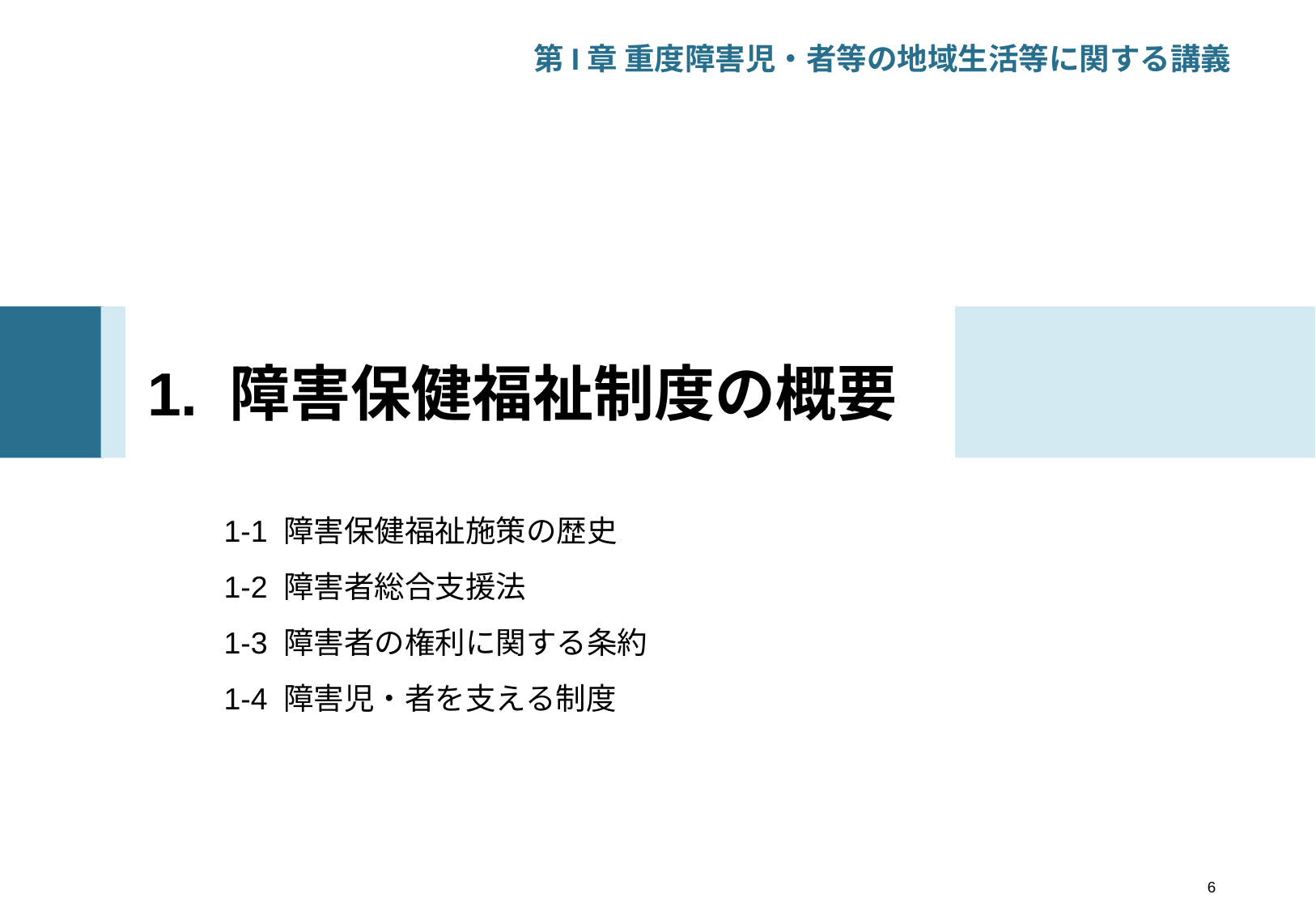

第I章 重度障害児・者等の地域生活等に関する講義

# 1. 障害保健福祉制度の概要

1-1 障害保健福祉施策の歴史
1-2 障害者総合支援法
1-3 障害者の権利に関する条約
1-4 障害児・者を支える制度
6